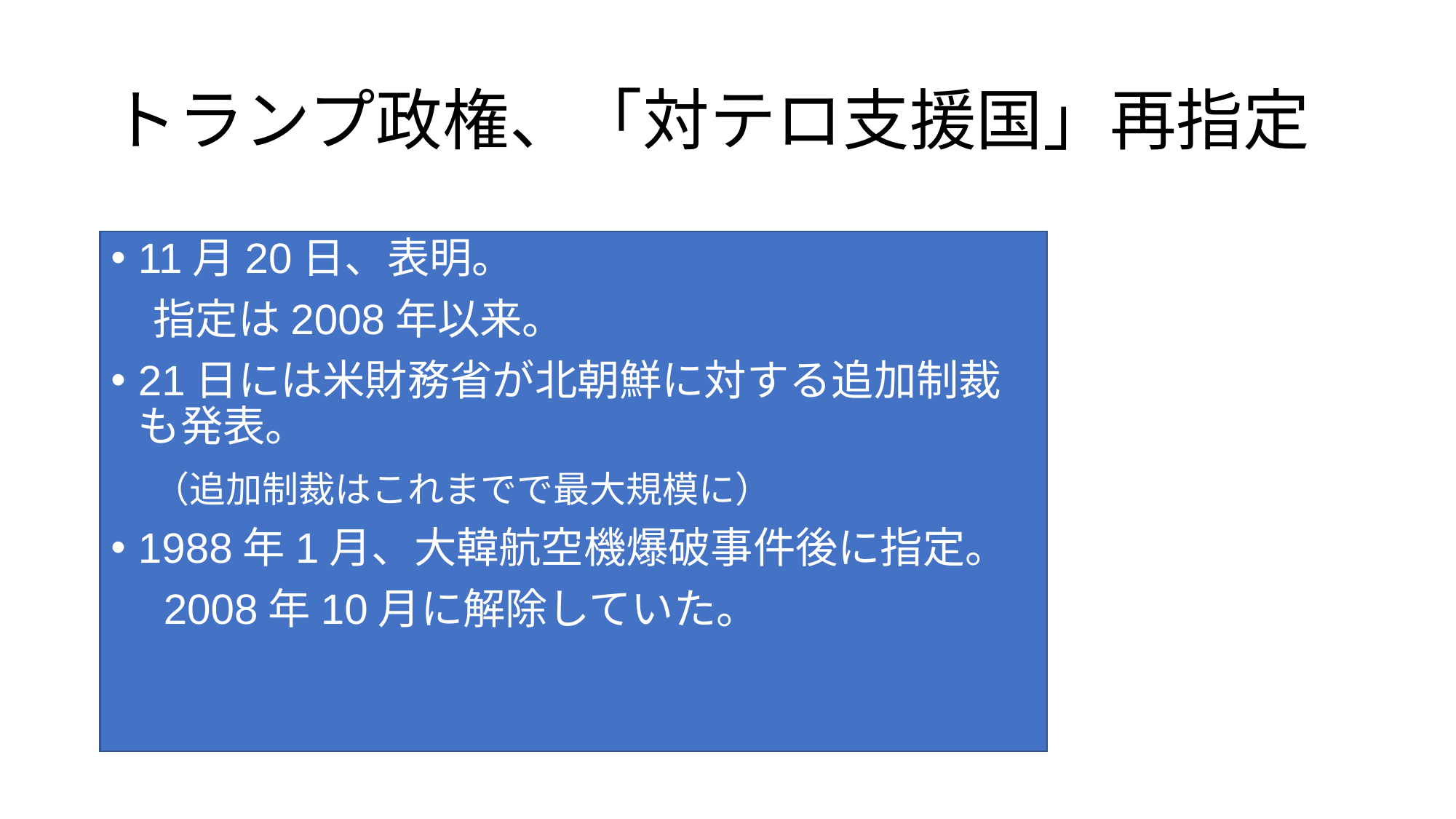

# トランプ政権、「対テロ支援国」再指定
11月20日、表明。
　指定は2008年以来。
21日には米財務省が北朝鮮に対する追加制裁も発表。
　（追加制裁はこれまでで最大規模に）
1988年1月、大韓航空機爆破事件後に指定。
　2008年10月に解除していた。